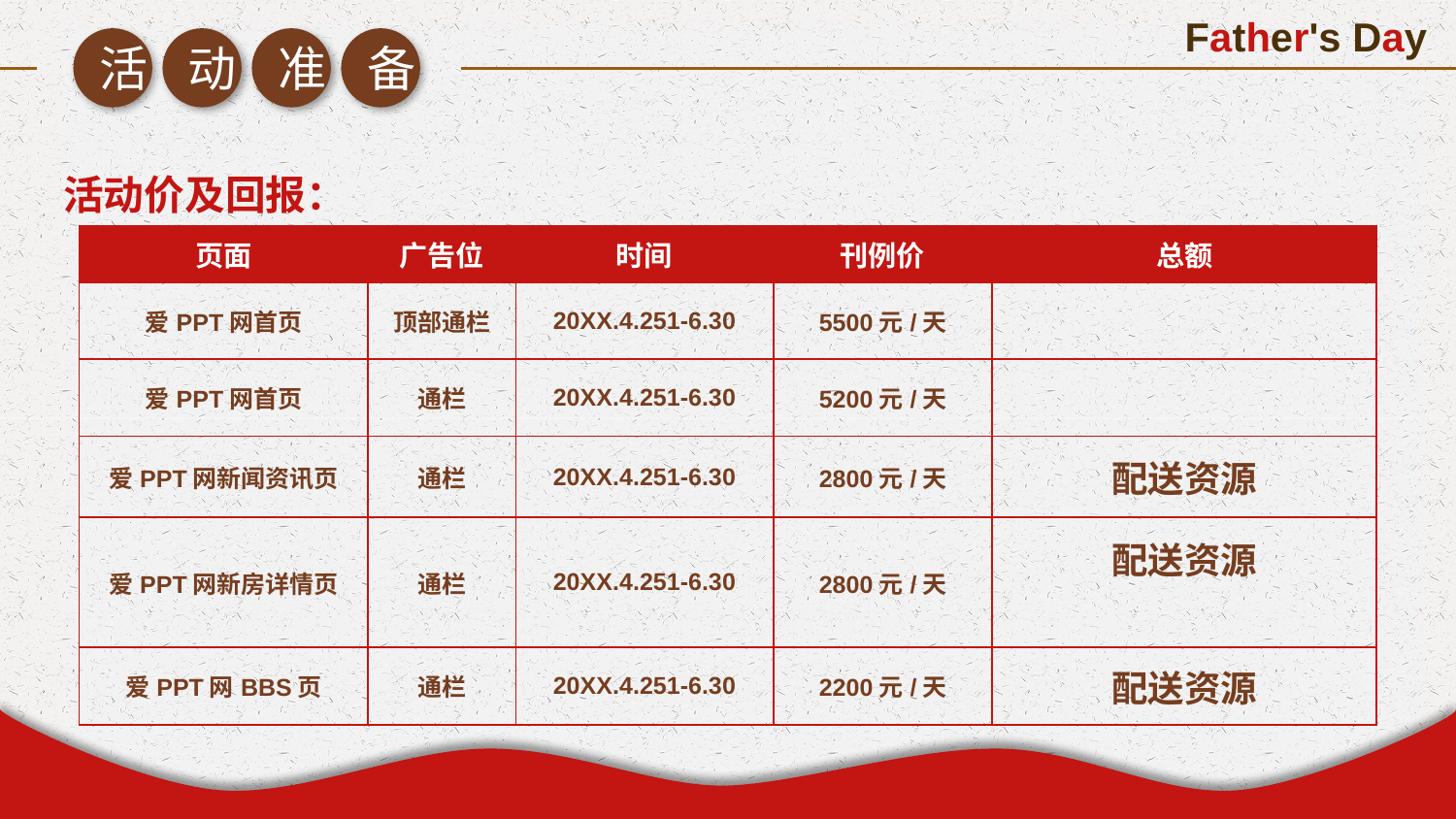

Father's Day
活
动
准
备
活动价及回报：
| 页面 | 广告位 | 时间 | 刊例价 | 总额 |
| --- | --- | --- | --- | --- |
| 爱PPT网首页 | 顶部通栏 | 20XX.4.251-6.30 | 5500元/天 |  |
| 爱PPT网首页 | 通栏 | 20XX.4.251-6.30 | 5200元/天 |  |
| 爱PPT网新闻资讯页 | 通栏 | 20XX.4.251-6.30 | 2800元/天 | 配送资源 |
| 爱PPT网新房详情页 | 通栏 | 20XX.4.251-6.30 | 2800元/天 | 配送资源 |
| 爱PPT网BBS页 | 通栏 | 20XX.4.251-6.30 | 2200元/天 | 配送资源 |